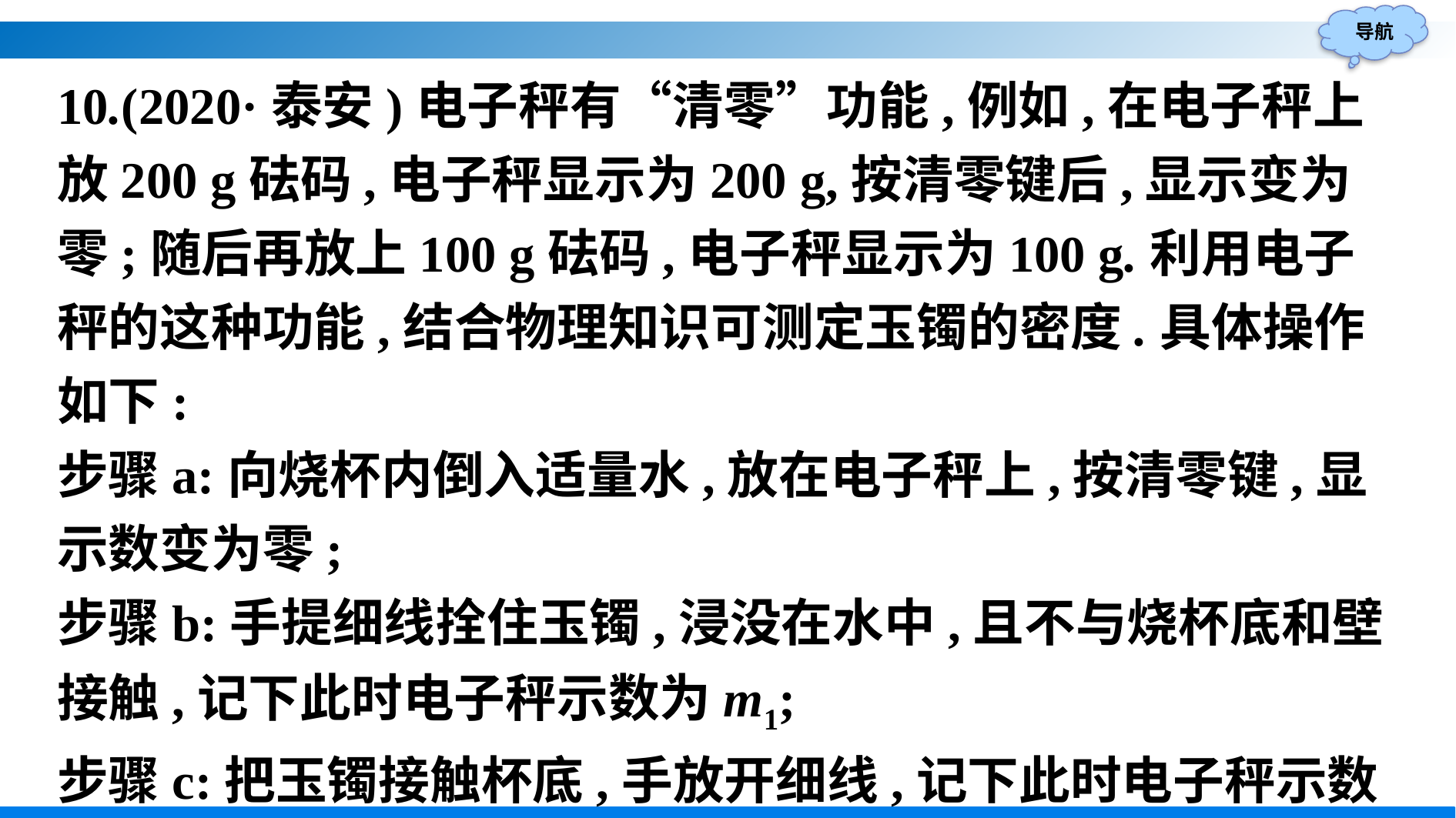

10.(2020·泰安)电子秤有“清零”功能,例如,在电子秤上放200 g砝码,电子秤显示为200 g,按清零键后,显示变为零;随后再放上100 g砝码,电子秤显示为100 g.利用电子秤的这种功能,结合物理知识可测定玉镯的密度.具体操作如下:
步骤a:向烧杯内倒入适量水,放在电子秤上,按清零键,显示数变为零;
步骤b:手提细线拴住玉镯,浸没在水中,且不与烧杯底和壁接触,记下此时电子秤示数为m1;
步骤c:把玉镯接触杯底,手放开细线,记下此时电子秤示数为m2.